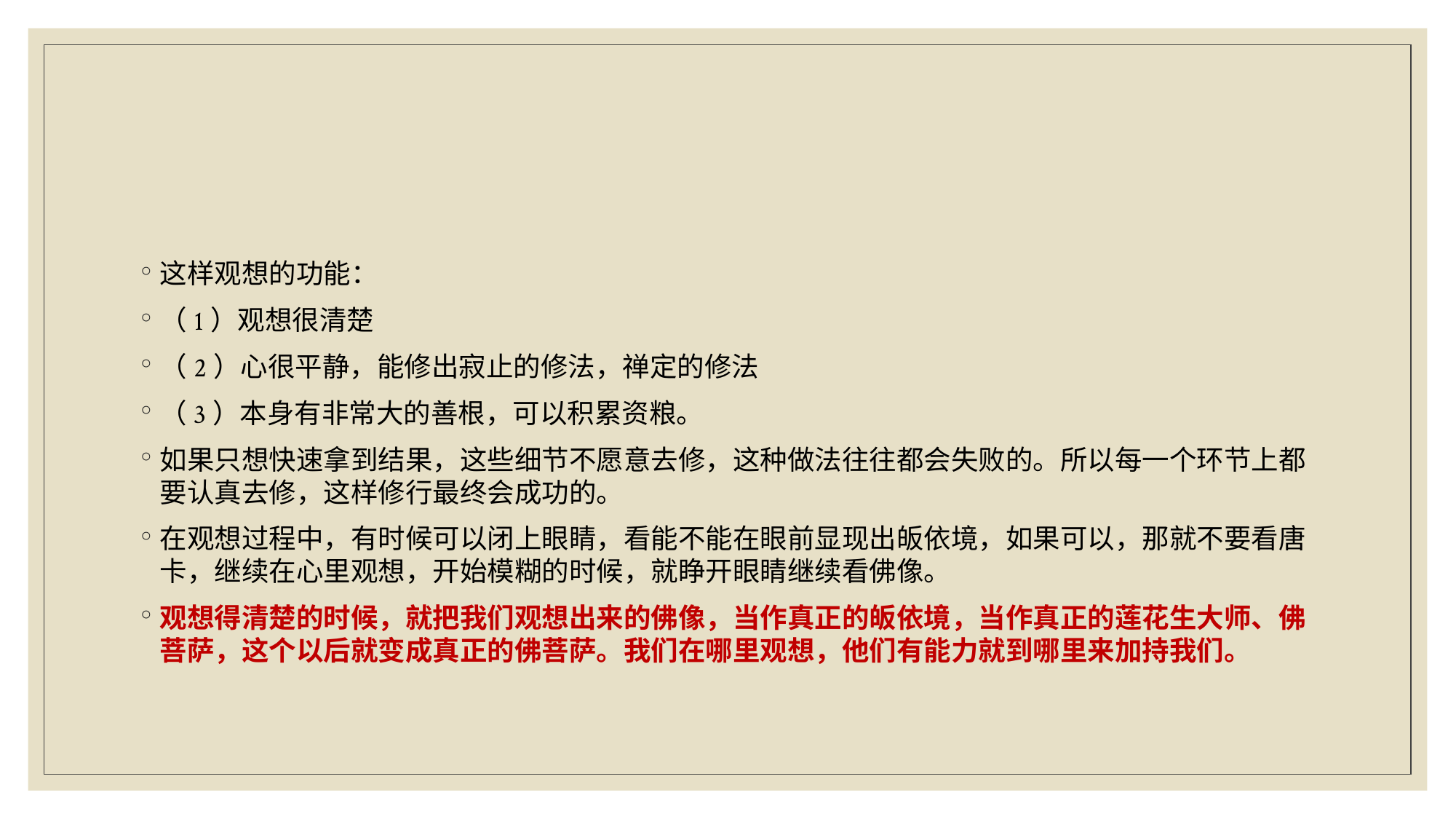

#
这样观想的功能：
（1）观想很清楚
（2）心很平静，能修出寂止的修法，禅定的修法
（3）本身有非常大的善根，可以积累资粮。
如果只想快速拿到结果，这些细节不愿意去修，这种做法往往都会失败的。所以每一个环节上都要认真去修，这样修行最终会成功的。
在观想过程中，有时候可以闭上眼睛，看能不能在眼前显现出皈依境，如果可以，那就不要看唐卡，继续在心里观想，开始模糊的时候，就睁开眼睛继续看佛像。
观想得清楚的时候，就把我们观想出来的佛像，当作真正的皈依境，当作真正的莲花生大师、佛菩萨，这个以后就变成真正的佛菩萨。我们在哪里观想，他们有能力就到哪里来加持我们。